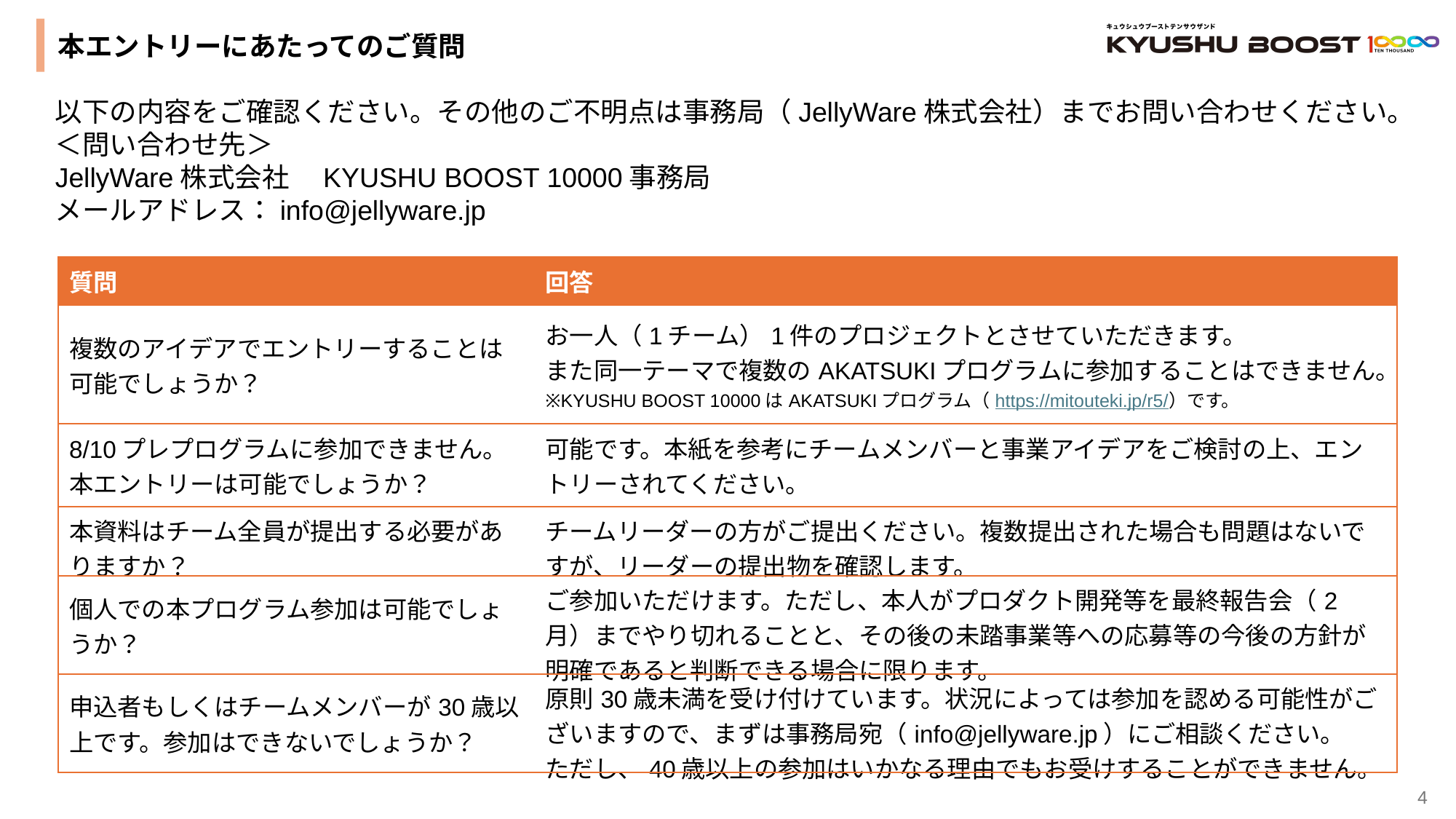

本エントリーにあたってのご質問
以下の内容をご確認ください。その他のご不明点は事務局（JellyWare株式会社）までお問い合わせください。
＜問い合わせ先＞
JellyWare株式会社　KYUSHU BOOST 10000事務局
メールアドレス：info@jellyware.jp
| 質問 | 回答 |
| --- | --- |
| 複数のアイデアでエントリーすることは可能でしょうか？ | お一人（1チーム）1件のプロジェクトとさせていただきます。 また同一テーマで複数のAKATSUKIプログラムに参加することはできません。 ※KYUSHU BOOST 10000はAKATSUKIプログラム（https://mitouteki.jp/r5/）です。 |
| 8/10プレプログラムに参加できません。本エントリーは可能でしょうか？ | 可能です。本紙を参考にチームメンバーと事業アイデアをご検討の上、エントリーされてください。 |
| 本資料はチーム全員が提出する必要がありますか？ | チームリーダーの方がご提出ください。複数提出された場合も問題はないですが、リーダーの提出物を確認します。 |
| 個人での本プログラム参加は可能でしょうか？ | ご参加いただけます。ただし、本人がプロダクト開発等を最終報告会（2月）までやり切れることと、その後の未踏事業等への応募等の今後の方針が明確であると判断できる場合に限ります。 |
| 申込者もしくはチームメンバーが30歳以上です。参加はできないでしょうか？ | 原則30歳未満を受け付けています。状況によっては参加を認める可能性がございますので、まずは事務局宛（info@jellyware.jp）にご相談ください。 ただし、40歳以上の参加はいかなる理由でもお受けすることができません。 |
4